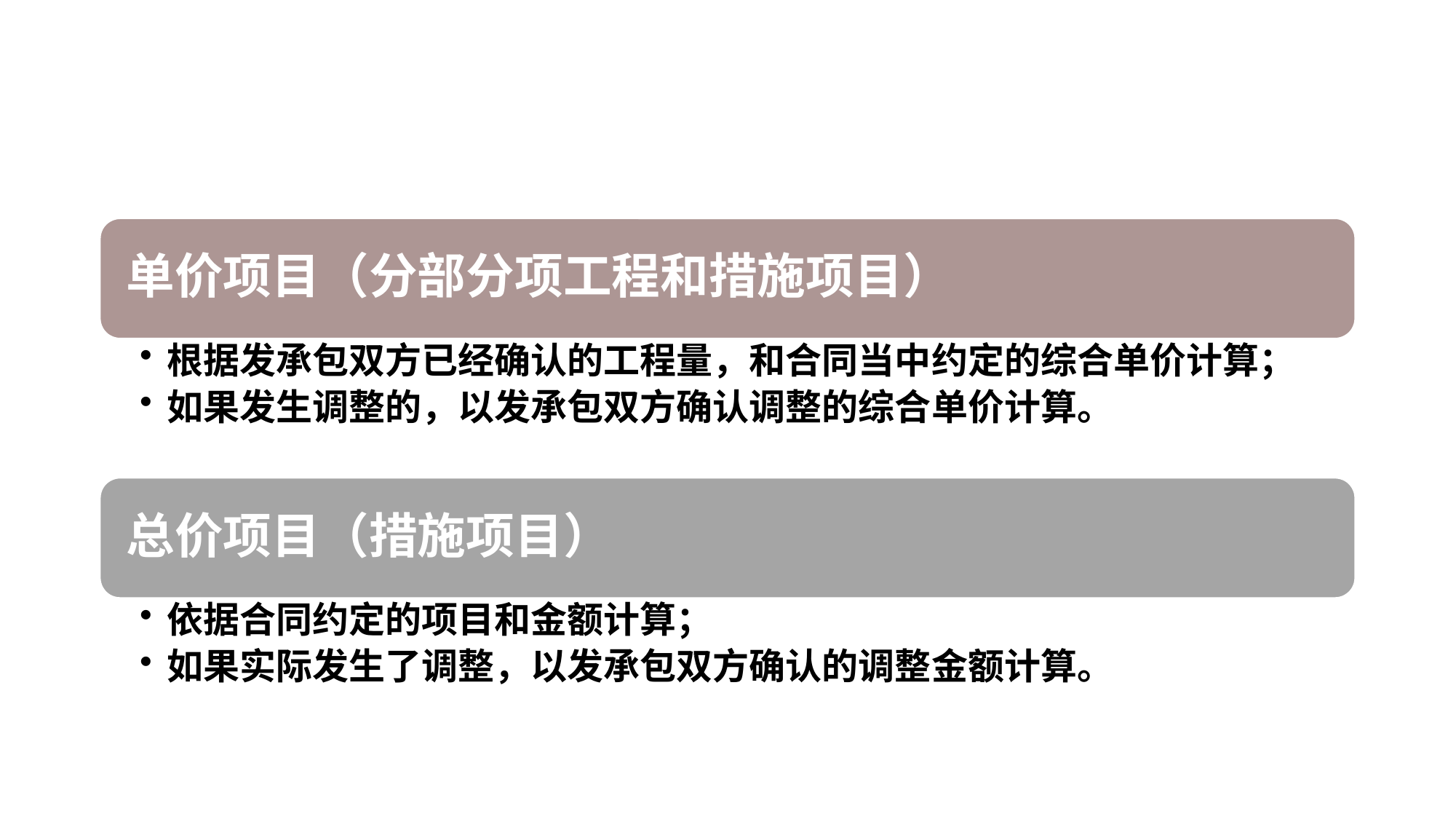

#
单价项目（分部分项工程和措施项目）
根据发承包双方已经确认的工程量，和合同当中约定的综合单价计算；
如果发生调整的，以发承包双方确认调整的综合单价计算。
总价项目（措施项目）
依据合同约定的项目和金额计算；
如果实际发生了调整，以发承包双方确认的调整金额计算。